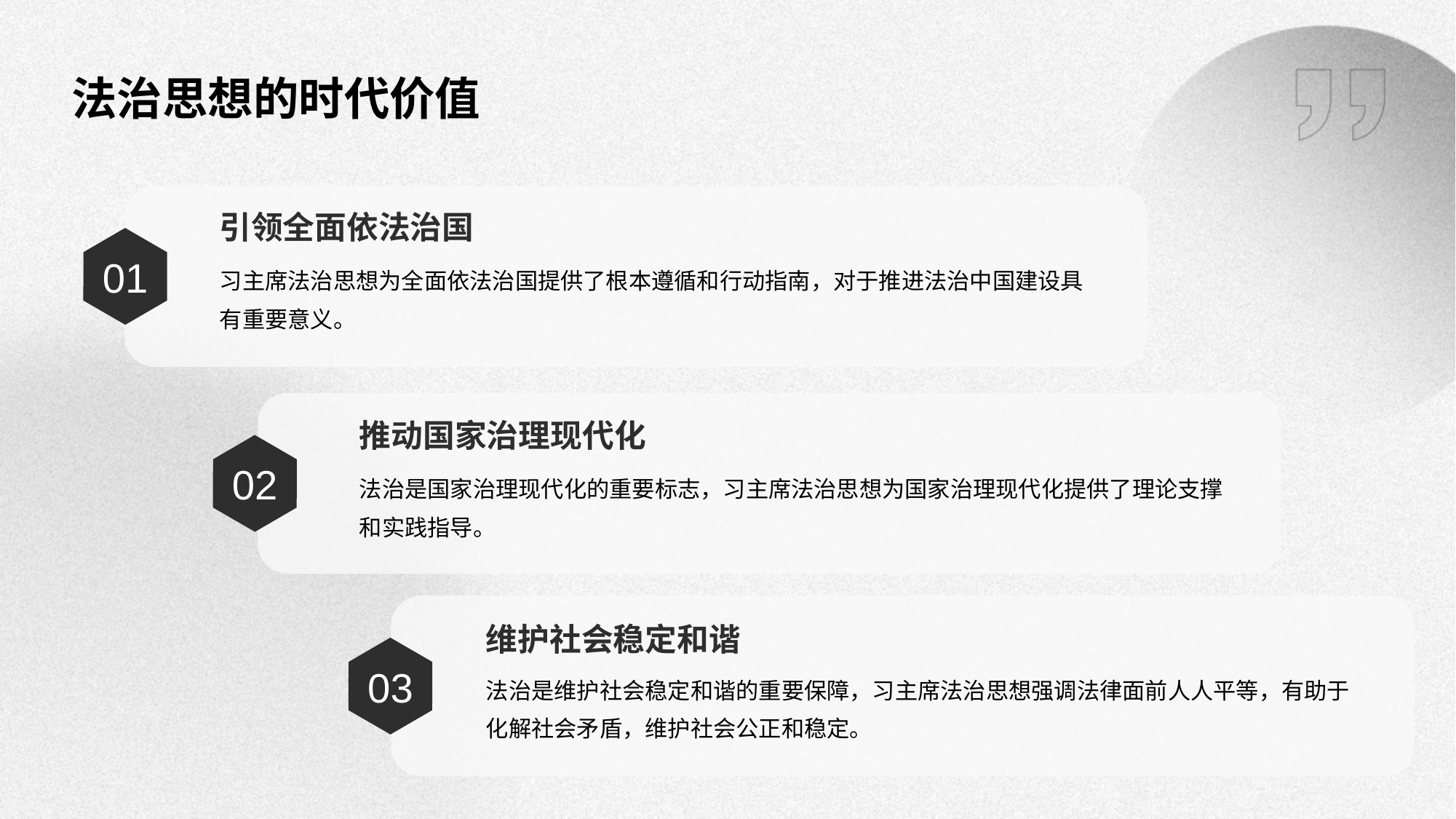

法治思想的时代价值

引领全面依法治国

01
习主席法治思想为全面依法治国提供了根本遵循和行动指南，对于推进法治中国建设具有重要意义。

推动国家治理现代化

02
法治是国家治理现代化的重要标志，习主席法治思想为国家治理现代化提供了理论支撑和实践指导。

维护社会稳定和谐

03
法治是维护社会稳定和谐的重要保障，习主席法治思想强调法律面前人人平等，有助于化解社会矛盾，维护社会公正和稳定。